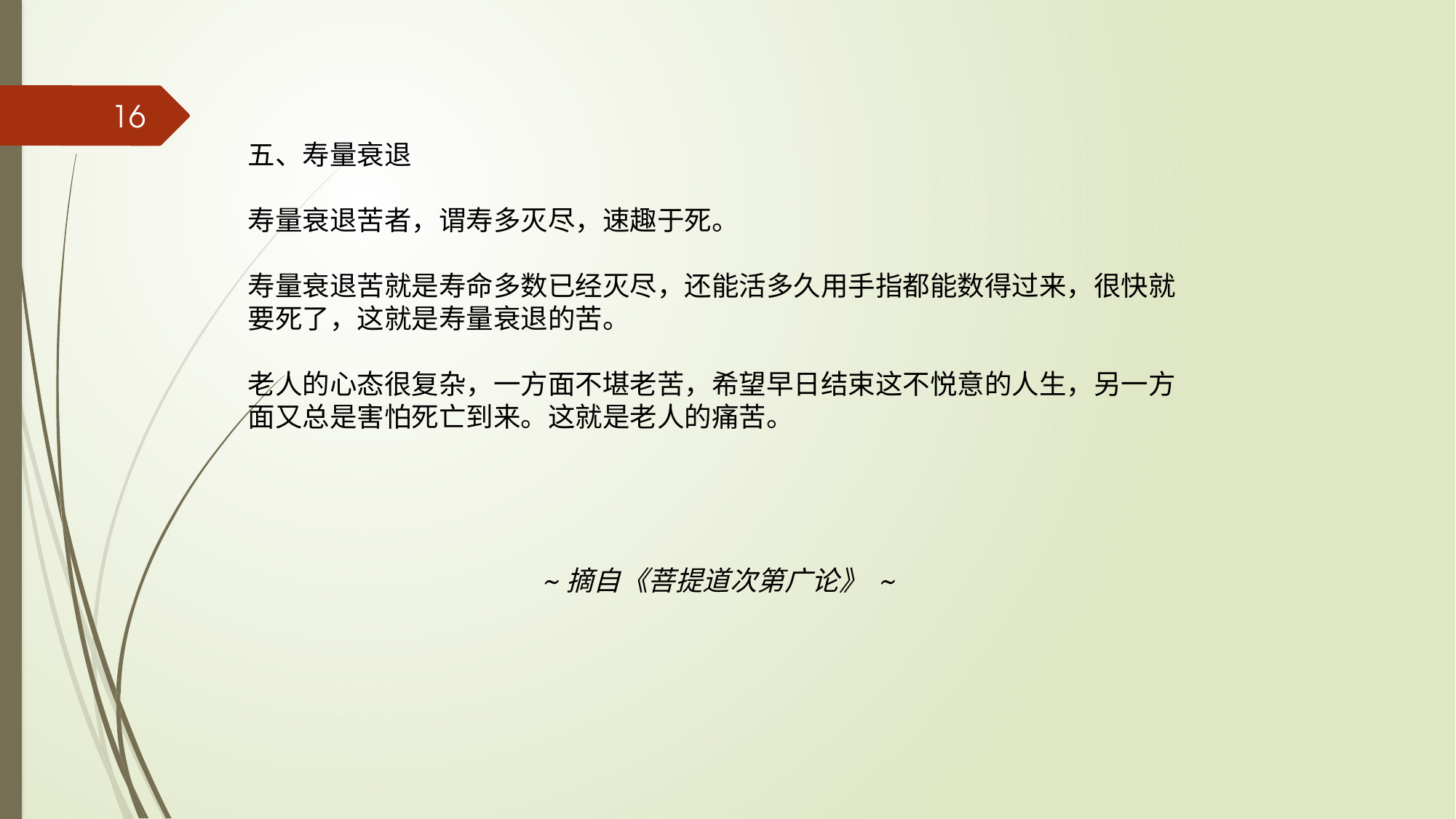

16
五、寿量衰退
寿量衰退苦者，谓寿多灭尽，速趣于死。
寿量衰退苦就是寿命多数已经灭尽，还能活多久用手指都能数得过来，很快就要死了，这就是寿量衰退的苦。
老人的心态很复杂，一方面不堪老苦，希望早日结束这不悦意的人生，另一方面又总是害怕死亡到来。这就是老人的痛苦。

~摘自《菩提道次第广论》 ~